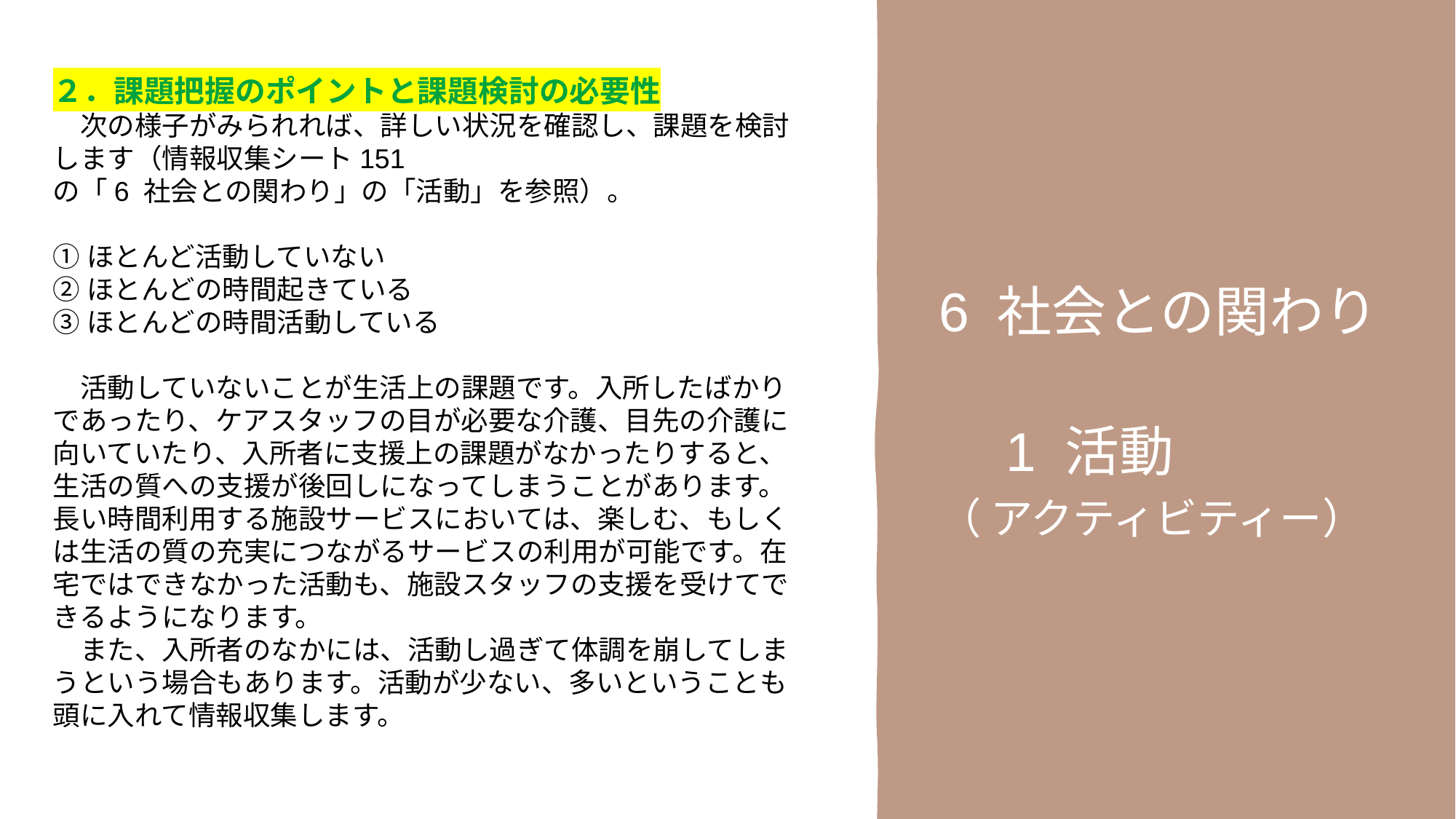

２．課題把握のポイントと課題検討の必要性
　次の様子がみられれば、詳しい状況を確認し、課題を検討します（情報収集シート151
の「6 社会との関わり」の「活動」を参照）。

①ほとんど活動していない
②ほとんどの時間起きている
③ほとんどの時間活動している

　活動していないことが生活上の課題です。入所したばかりであったり、ケアスタッフの目が必要な介護、目先の介護に
向いていたり、入所者に支援上の課題がなかったりすると、生活の質への支援が後回しになってしまうことがあります。長い時間利用する施設サービスにおいては、楽しむ、もしくは生活の質の充実につながるサービスの利用が可能です。在宅ではできなかった活動も、施設スタッフの支援を受けてできるようになります。
　また、入所者のなかには、活動し過ぎて体調を崩してしまうという場合もあります。活動が少ない、多いということも頭に入れて情報収集します。
6 社会との関わり
　1 活動
（ アクティビティー）